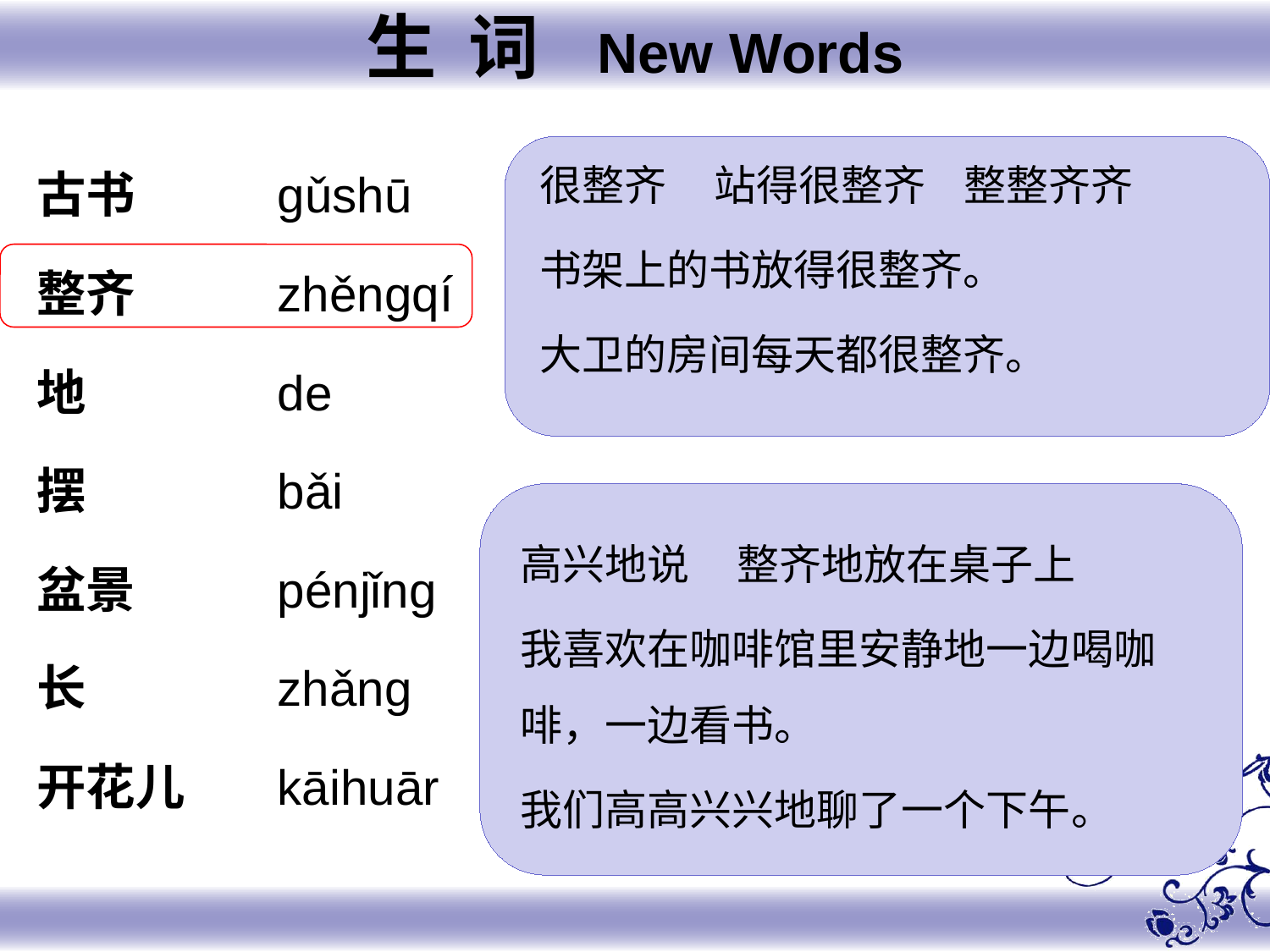

生  词   New Words
很整齐     站得很整齐    整整齐齐
书架上的书放得很整齐。
大卫的房间每天都很整齐。

gǔshū
zhěngqí
de
bǎi
pénjǐng
zhǎng
kāihuār
古书
整齐
地
摆
盆景
长
开花儿

高兴地说     整齐地放在桌子上
我喜欢在咖啡馆里安静地一边喝咖啡，一边看书。
我们高高兴兴地聊了一个下午。